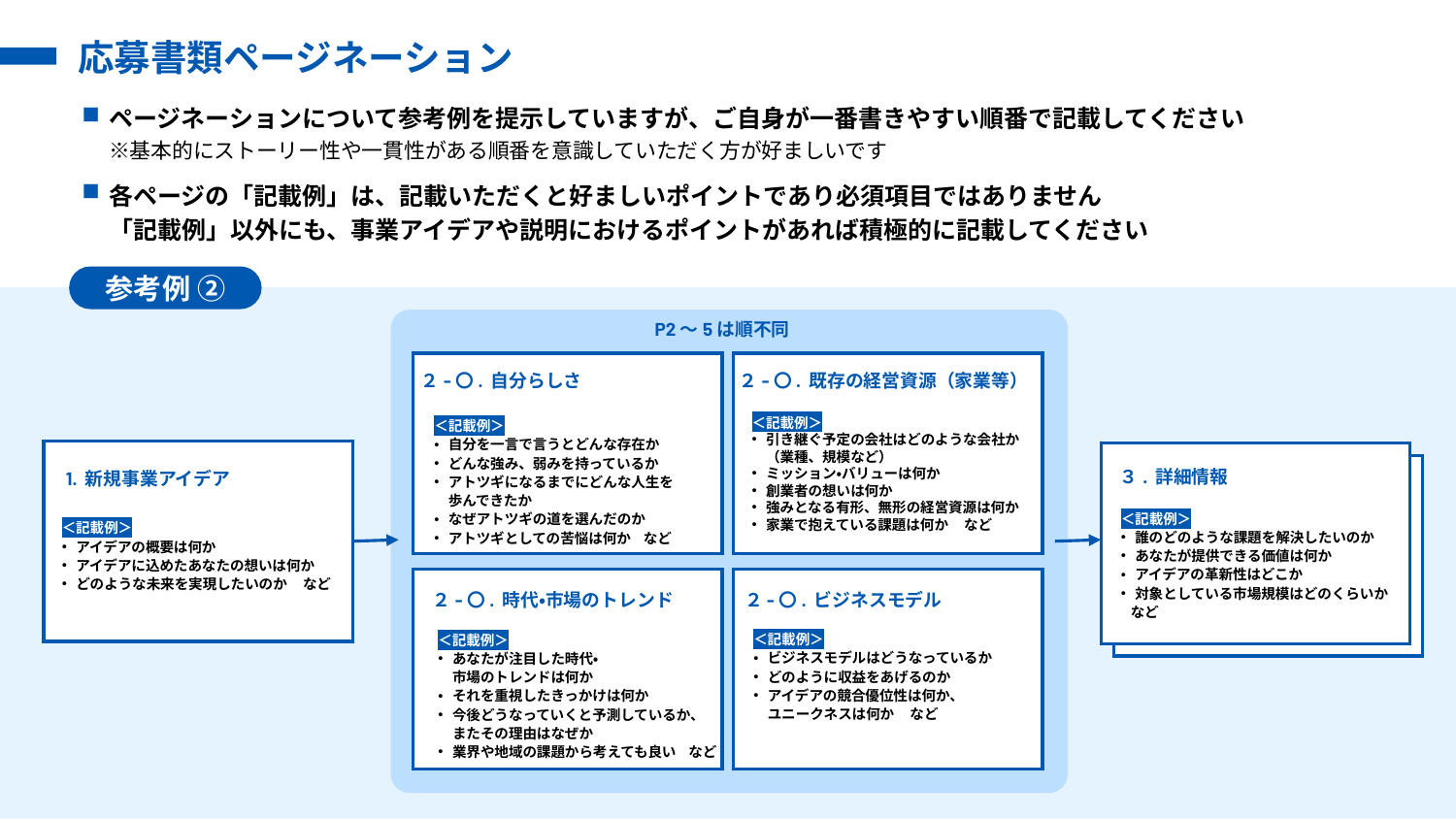

# 応募書類ページネーション
ページネーションについて参考例を提示していますが、ご自身が一番書きやすい順番で記載してください
※基本的にストーリー性や一貫性がある順番を意識していただく方が好ましいです
各ページの「記載例」は、記載いただくと好ましいポイントであり必須項目ではありません
「記載例」以外にも、事業アイデアや説明におけるポイントがあれば積極的に記載してください
参考例 ②

P2～5は順不同

２-〇. 自分らしさ
２-〇. 既存の経営資源（家業等）
＜記載例＞
引き継ぐ予定の会社はどのような会社か
（業種、規模など）
ミッション・バリューは何か
創業者の想いは何か
強みとなる有形、無形の経営資源は何か
家業で抱えている課題は何か     など
＜記載例＞
自分を一言で言うとどんな存在か
どんな強み、弱みを持っているか
アトツギになるまでにどんな人生を
歩んできたか
なぜアトツギの道を選んだのか
アトツギとしての苦悩は何か    など

３. 詳細情報
1. 新規事業アイデア
＜記載例＞
誰のどのような課題を解決したいのか
あなたが提供できる価値は何か
アイデアの革新性はどこか
対象としている市場規模はどのくらいか
  など
＜記載例＞
アイデアの概要は何か
アイデアに込めたあなたの想いは何か
どのような未来を実現したいのか     など

２-〇. ビジネスモデル
２-〇. 時代・市場のトレンド
＜記載例＞
ビジネスモデルはどうなっているか
どのように収益をあげるのか
アイデアの競合優位性は何か、
ユニークネスは何か     など
＜記載例＞
あなたが注目した時代・
市場のトレンドは何か
それを重視したきっかけは何か
今後どうなっていくと予測しているか、
またその理由はなぜか
業界や地域の課題から考えても良い    など